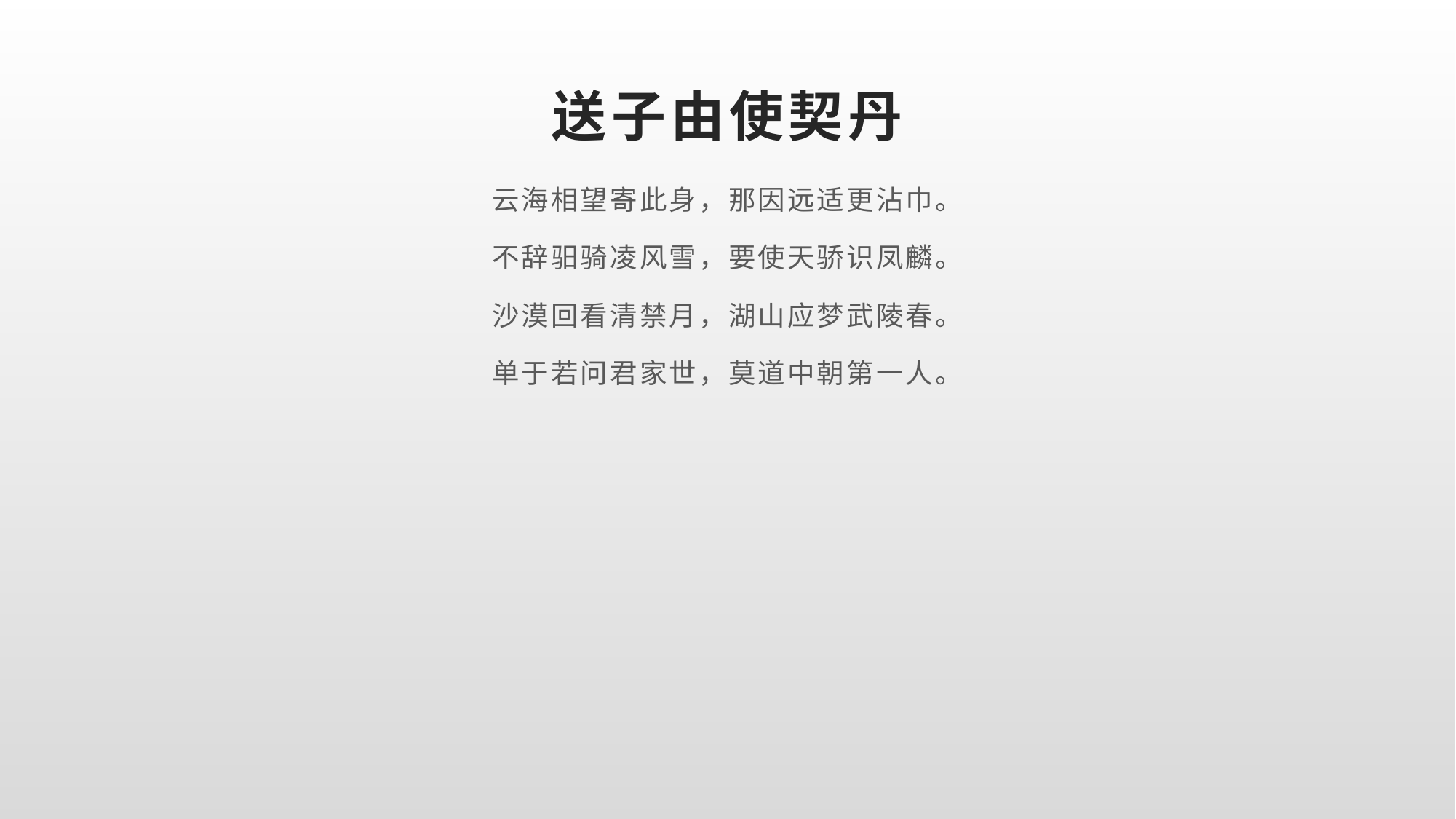

# 送子由使契丹
云海相望寄此身，那因远适更沾巾。
不辞驲骑凌风雪，要使天骄识凤麟。
沙漠回看清禁月，湖山应梦武陵春。
单于若问君家世，莫道中朝第一人。